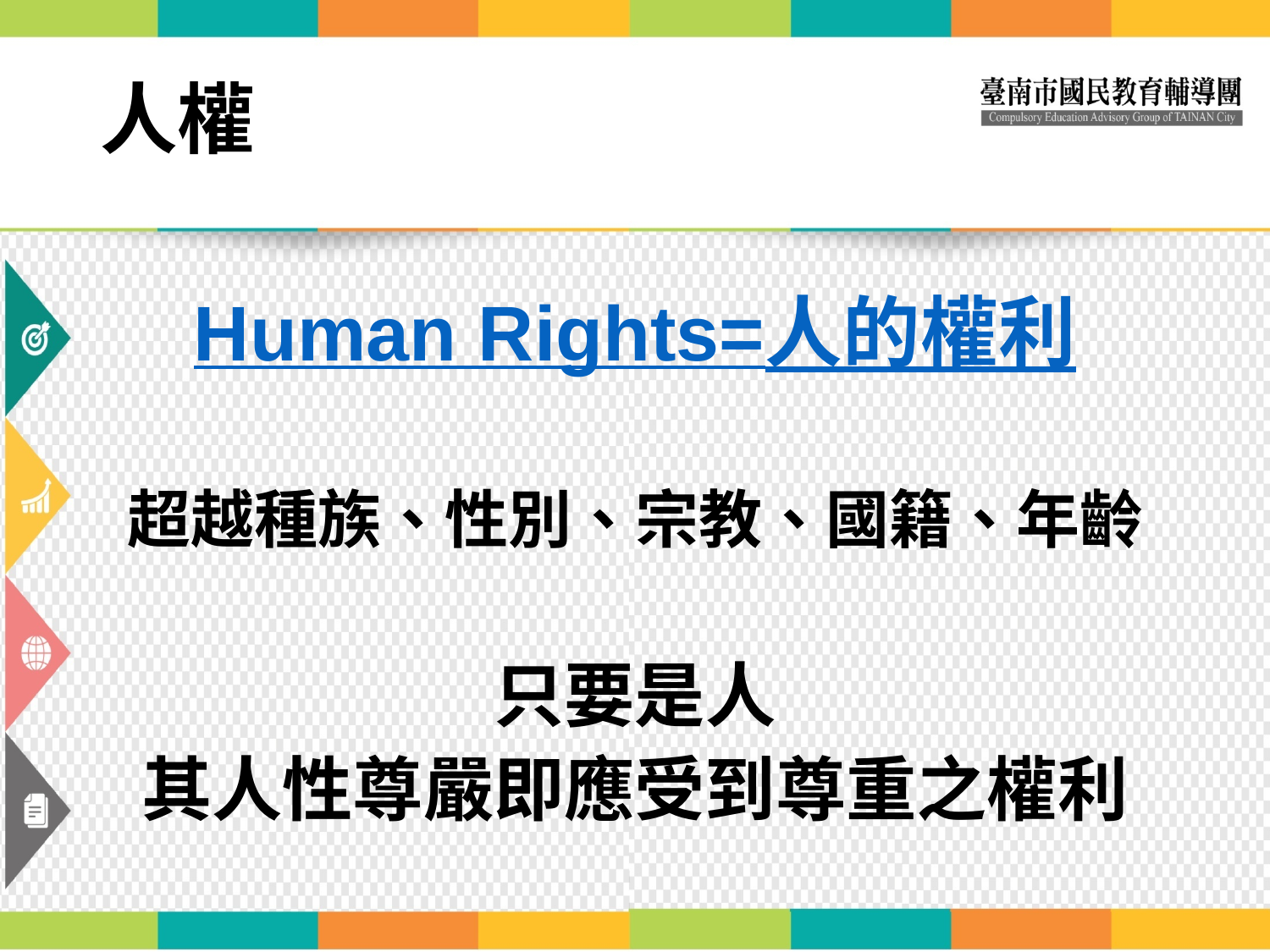

人權

Human Rights=人的權利

超越種族、性別、宗教、國籍、年齡

只要是人
其人性尊嚴即應受到尊重之權利